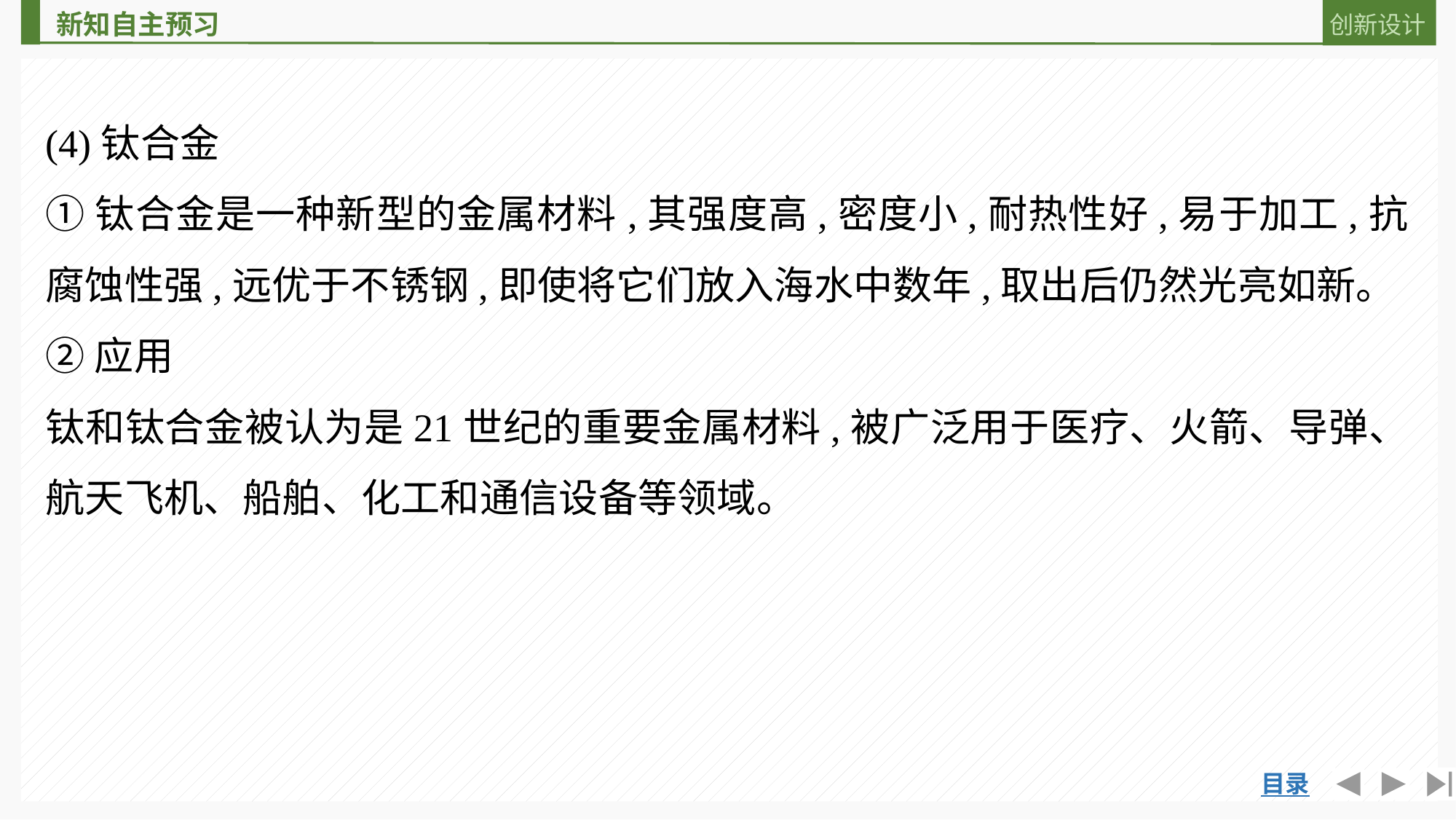

(4)钛合金
①钛合金是一种新型的金属材料,其强度高,密度小,耐热性好,易于加工,抗腐蚀性强,远优于不锈钢,即使将它们放入海水中数年,取出后仍然光亮如新。
②应用
钛和钛合金被认为是21世纪的重要金属材料,被广泛用于医疗、火箭、导弹、航天飞机、船舶、化工和通信设备等领域。